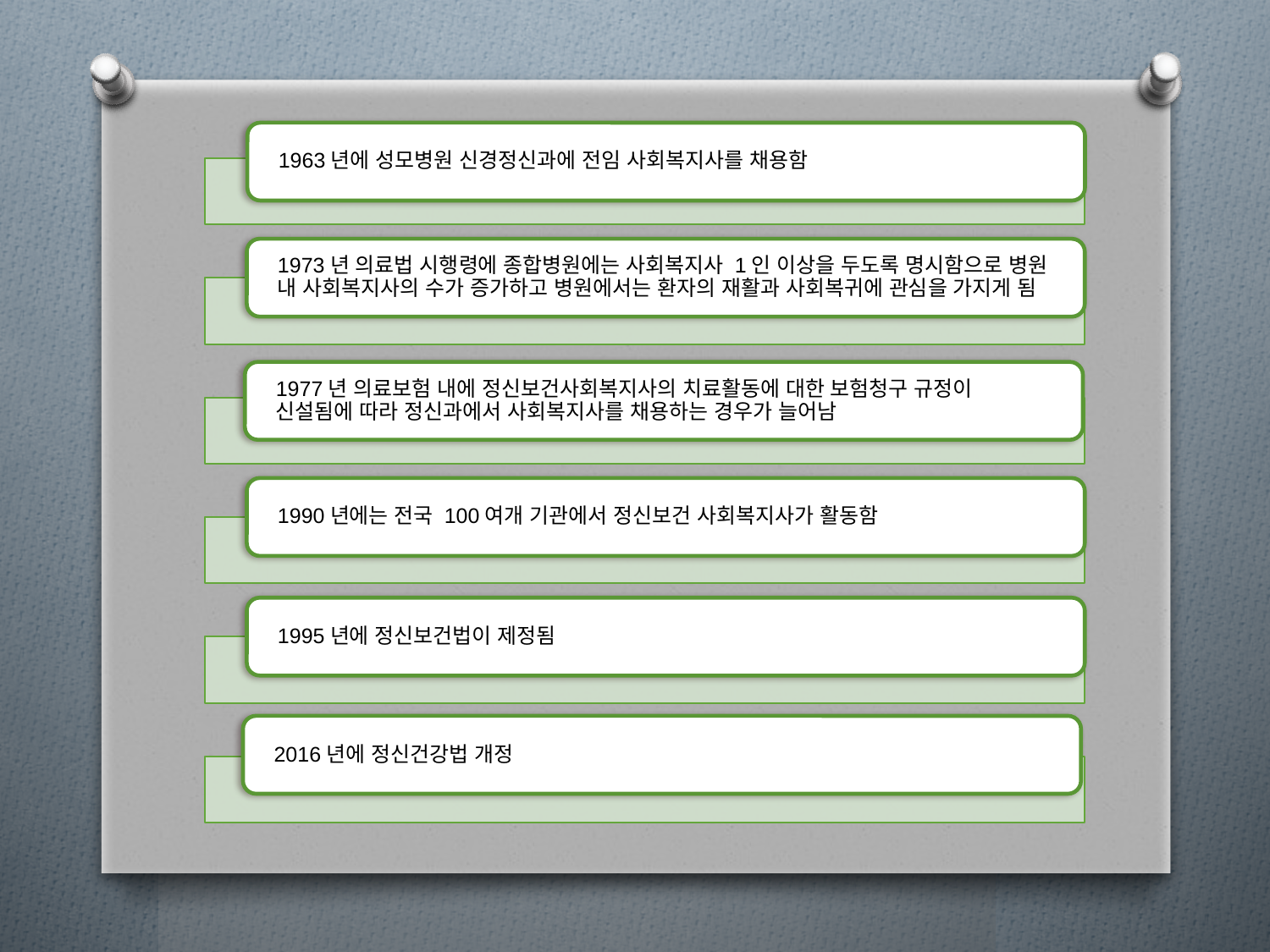

1963년에 성모병원 신경정신과에 전임 사회복지사를 채용함
1973년 의료법 시행령에 종합병원에는 사회복지사 1인 이상을 두도록 명시함으로 병원 내 사회복지사의 수가 증가하고 병원에서는 환자의 재활과 사회복귀에 관심을 가지게 됨
1977년 의료보험 내에 정신보건사회복지사의 치료활동에 대한 보험청구 규정이 신설됨에 따라 정신과에서 사회복지사를 채용하는 경우가 늘어남
1990년에는 전국 100여개 기관에서 정신보건 사회복지사가 활동함
1995년에 정신보건법이 제정됨
2016년에 정신건강법 개정